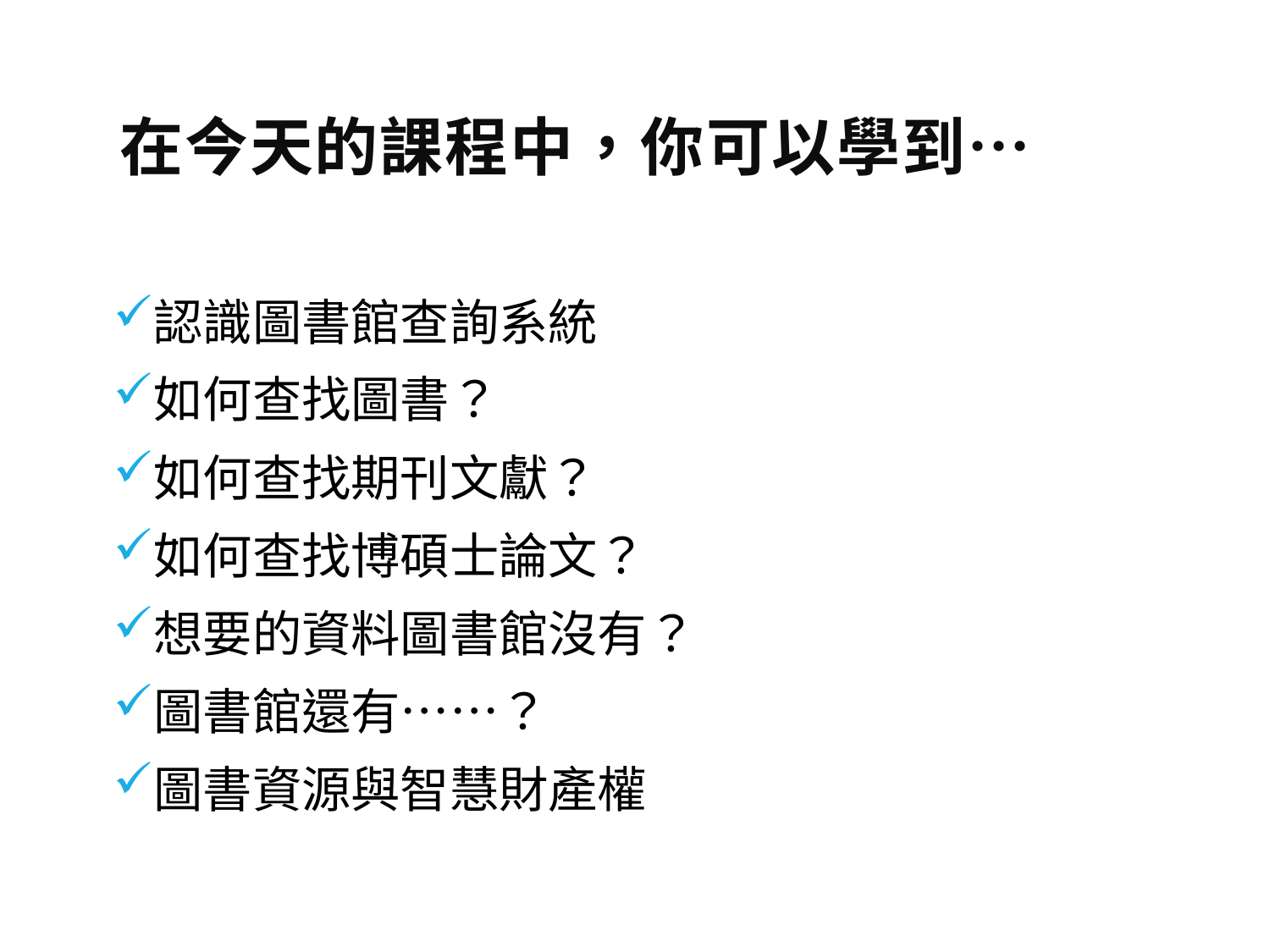

# 在今天的課程中，你可以學到…
認識圖書館查詢系統
如何查找圖書？
如何查找期刊文獻？
如何查找博碩士論文？
想要的資料圖書館沒有？
圖書館還有……？
圖書資源與智慧財產權
2